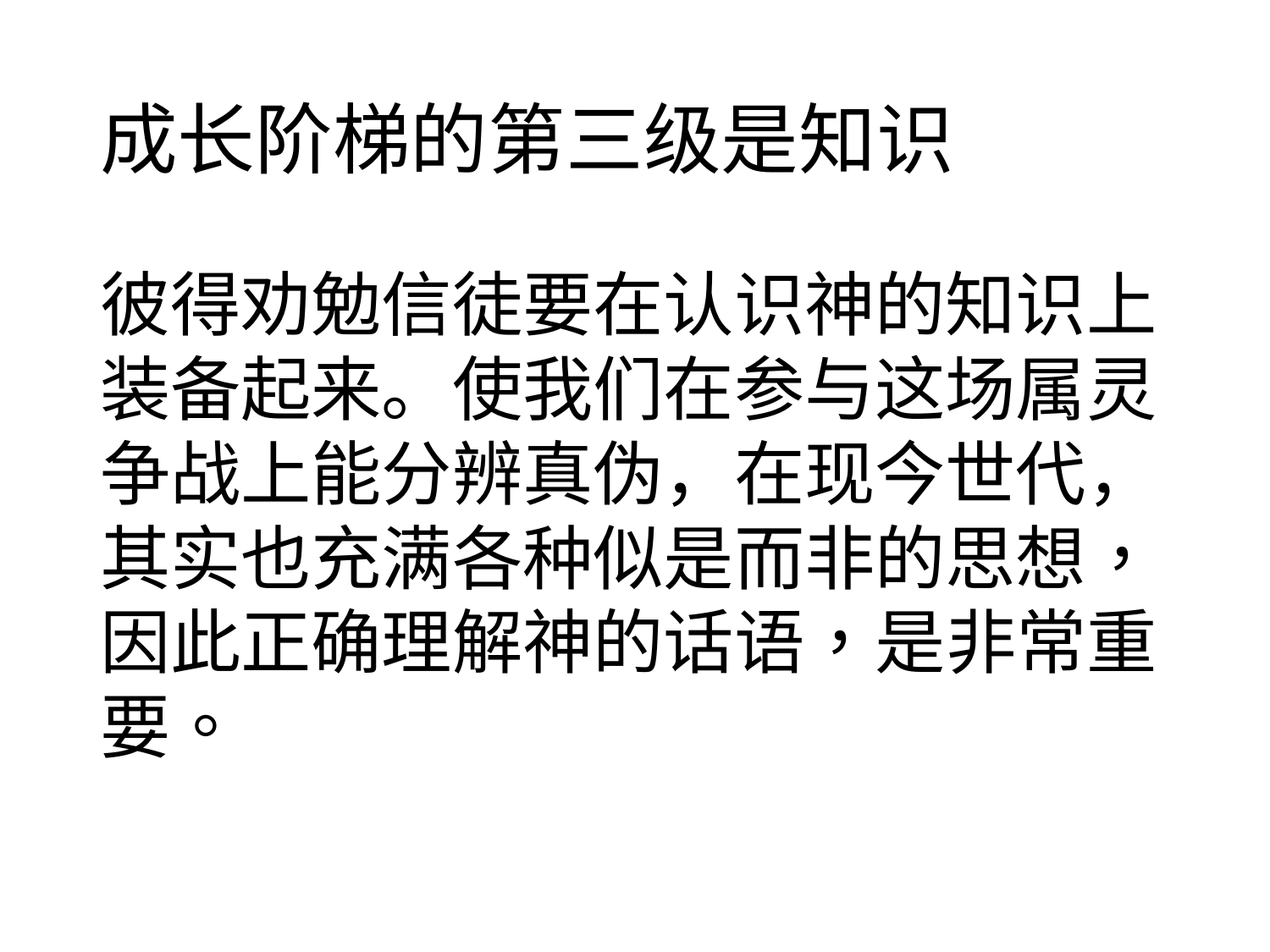

# 成长阶梯的第三级是知识
彼得劝勉信徒要在认识神的知识上装备起来。使我们在参与这场属灵争战上能分辨真伪，在现今世代，其实也充满各种似是而非的思想，因此正确理解神的话语，是非常重要。